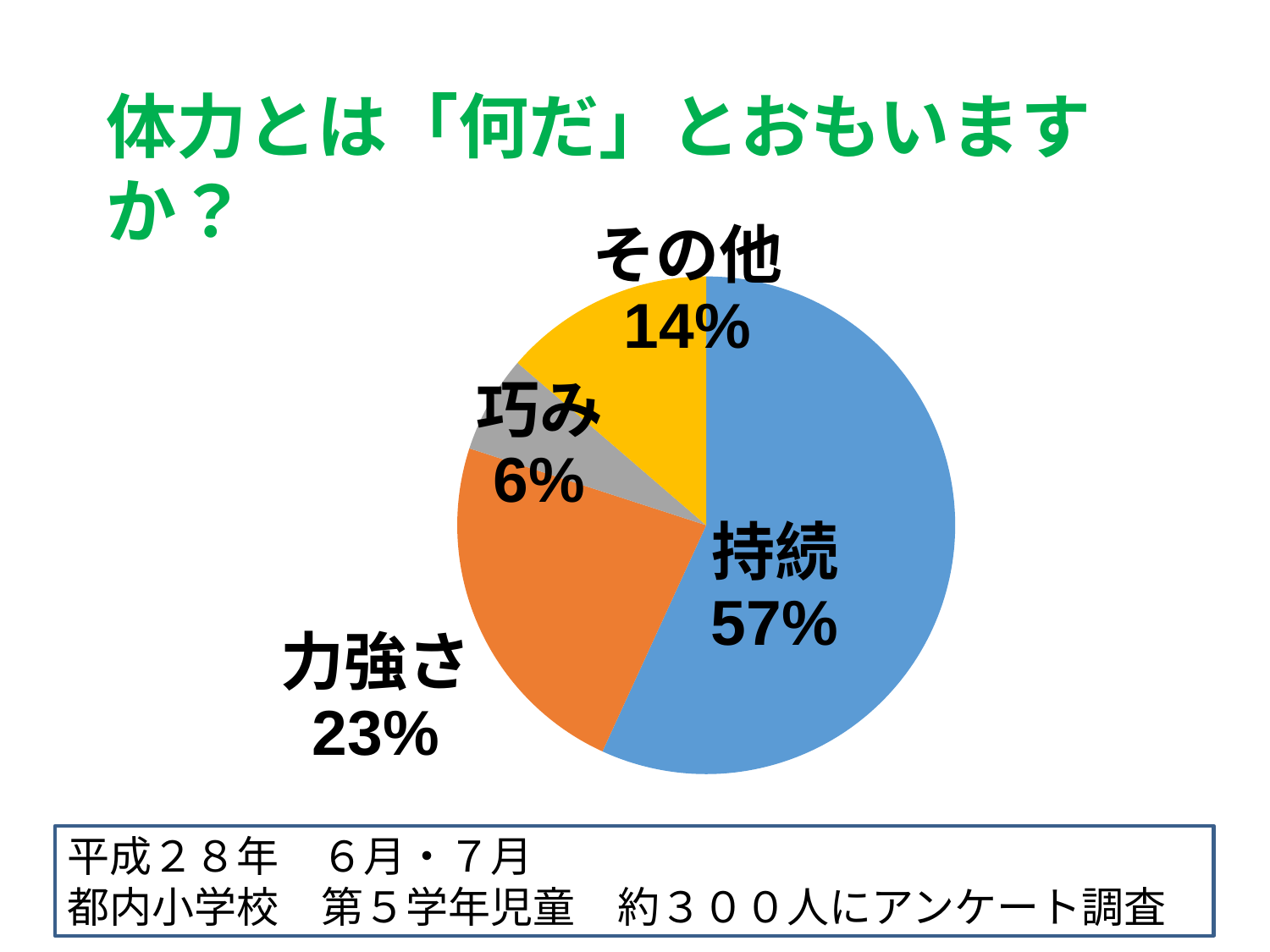

体力とは「何だ」とおもいますか？

### Chart

| Category |  |
|---|---|
| 持続 | 54.0 |
| 力強さ | 22.0 |
| 巧み | 6.0 |
| その他 | 13.0 |
平成２８年　６月・７月
都内小学校　第５学年児童　約３００人にアンケート調査